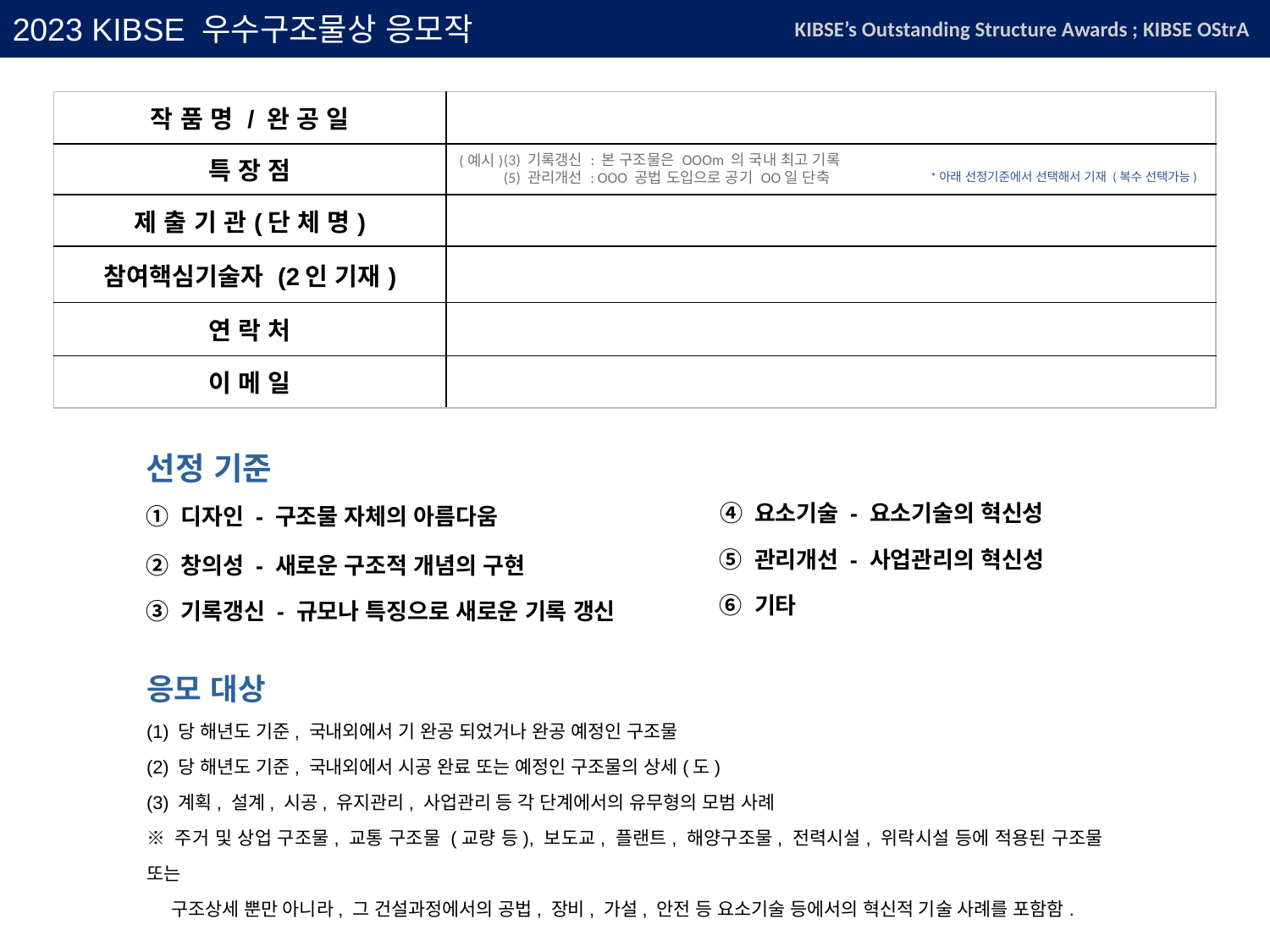

| 작 품 명 / 완 공 일 |  |
| --- | --- |
| 특 장 점 |  |
| 제 출 기 관(단 체 명) |  |
| 참여핵심기술자 (2인 기재) |  |
| 연 락 처 |  |
| 이 메 일 |  |
(3) 기록갱신 : 본 구조물은 OOOm 의 국내 최고 기록
(5) 관리개선 : OOO 공법 도입으로 공기 OO일 단축
(예시)
*아래 선정기준에서 선택해서 기재 (복수 선택가능)
선정 기준
④ 요소기술 - 요소기술의 혁신성
① 디자인 - 구조물 자체의 아름다움
⑤ 관리개선 - 사업관리의 혁신성
② 창의성 - 새로운 구조적 개념의 구현
⑥ 기타
③ 기록갱신 - 규모나 특징으로 새로운 기록 갱신
응모 대상
(1) 당 해년도 기준, 국내외에서 기 완공 되었거나 완공 예정인 구조물
(2) 당 해년도 기준, 국내외에서 시공 완료 또는 예정인 구조물의 상세(도)
(3) 계획, 설계, 시공, 유지관리, 사업관리 등 각 단계에서의 유무형의 모범 사례
※ 주거 및 상업 구조물, 교통 구조물 (교량 등), 보도교, 플랜트, 해양구조물, 전력시설, 위락시설 등에 적용된 구조물 또는
    구조상세 뿐만 아니라, 그 건설과정에서의 공법, 장비, 가설, 안전 등 요소기술 등에서의 혁신적 기술 사례를 포함함.